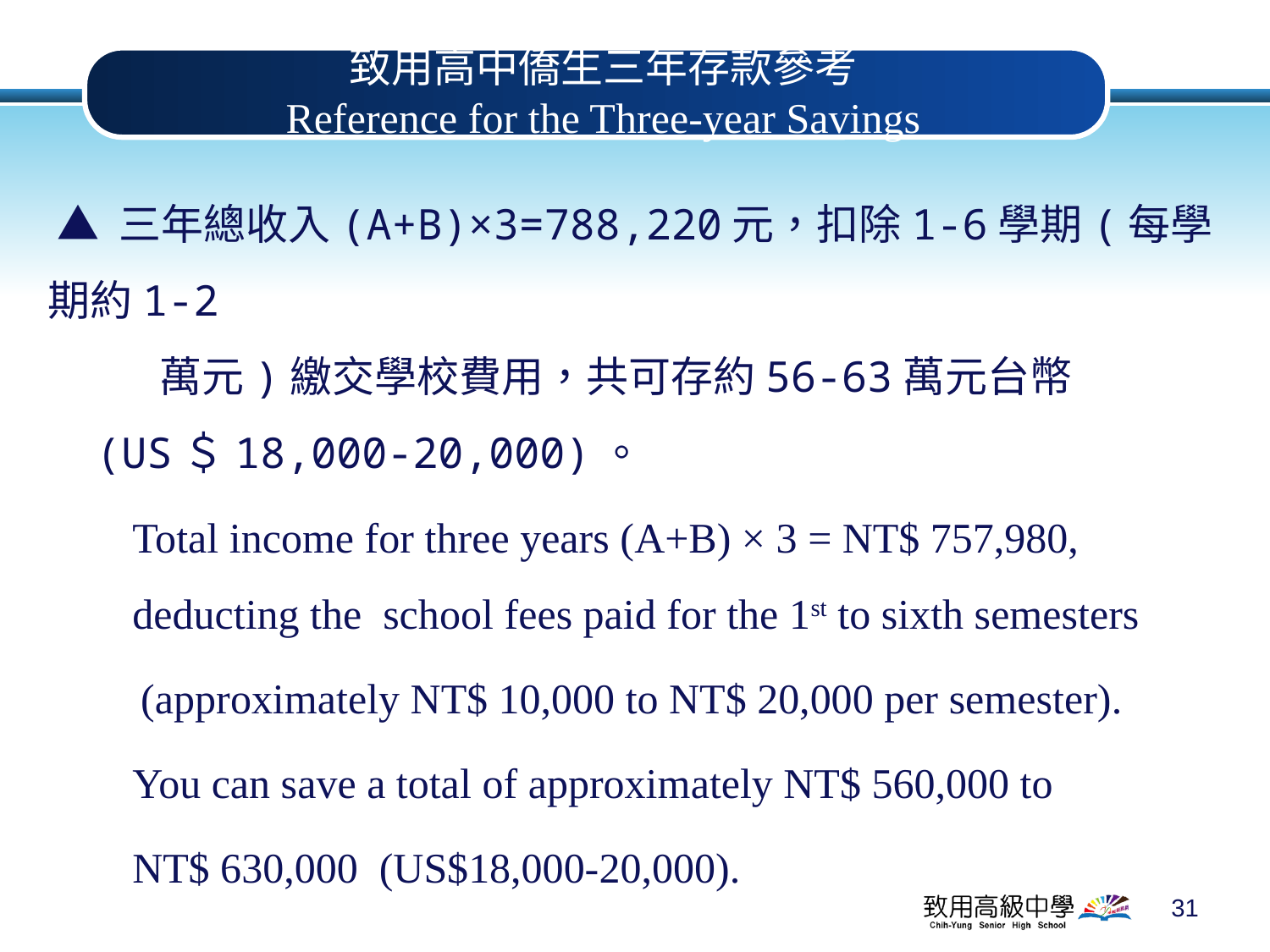

# 致用高中僑生三年存款參考 Reference for the Three-year Savings
 ▲ 三年總收入(A+B)×3=788,220元，扣除1-6學期(每學期約1-2
    萬元)繳交學校費用，共可存約56-63萬元台幣
    (US＄18,000-20,000)。
        Total income for three years (A+B) × 3 = NT$ 757,980,
        deducting the  school fees paid for the 1st to sixth semesters
      (approximately NT$ 10,000 to NT$ 20,000 per semester).
        You can save a total of approximately NT$ 560,000 to
        NT$ 630,000  (US$18,000-20,000).

31